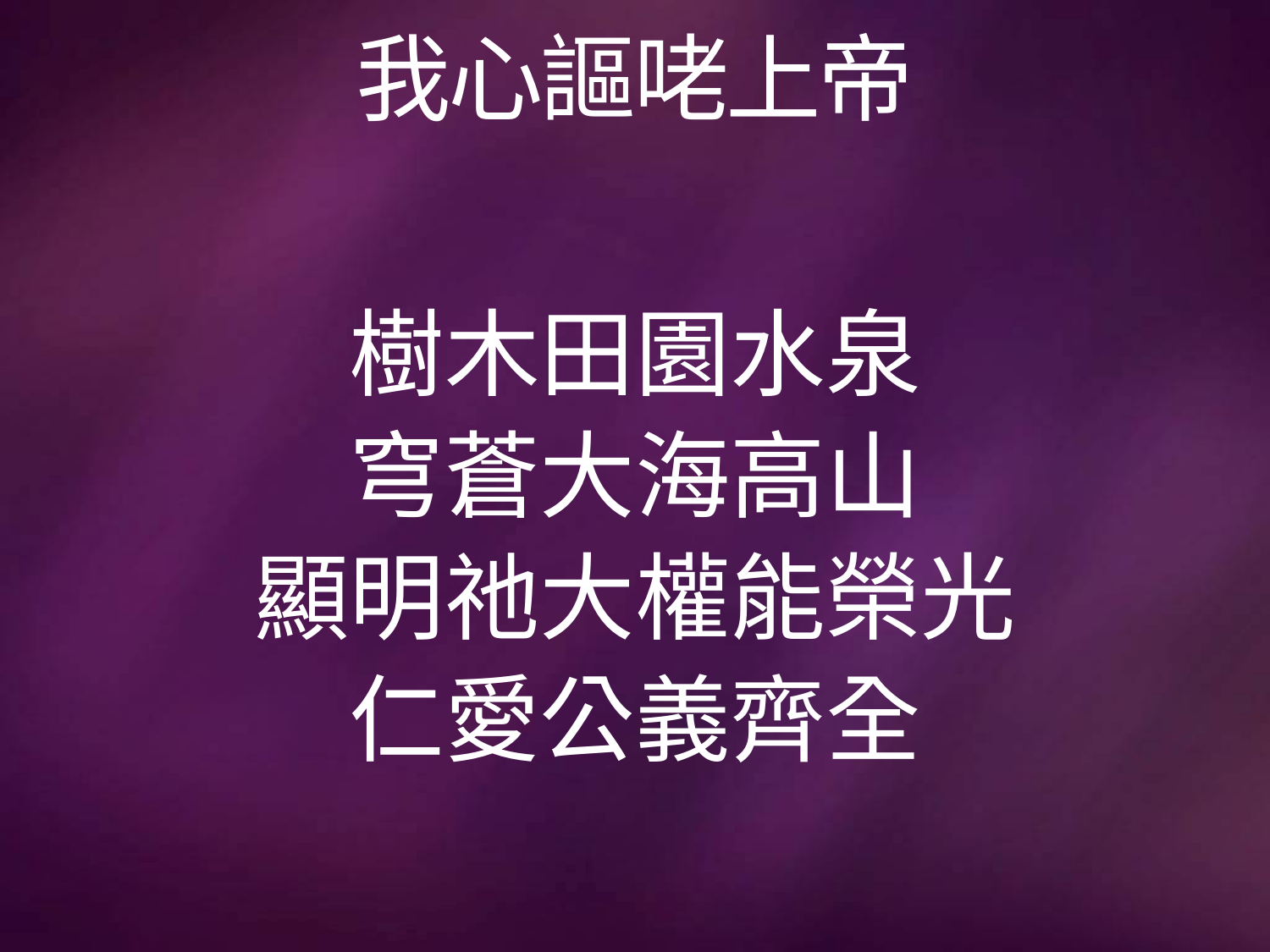

# 我心謳咾上帝
樹木田園水泉
穹蒼大海高山
顯明祂大權能榮光
仁愛公義齊全